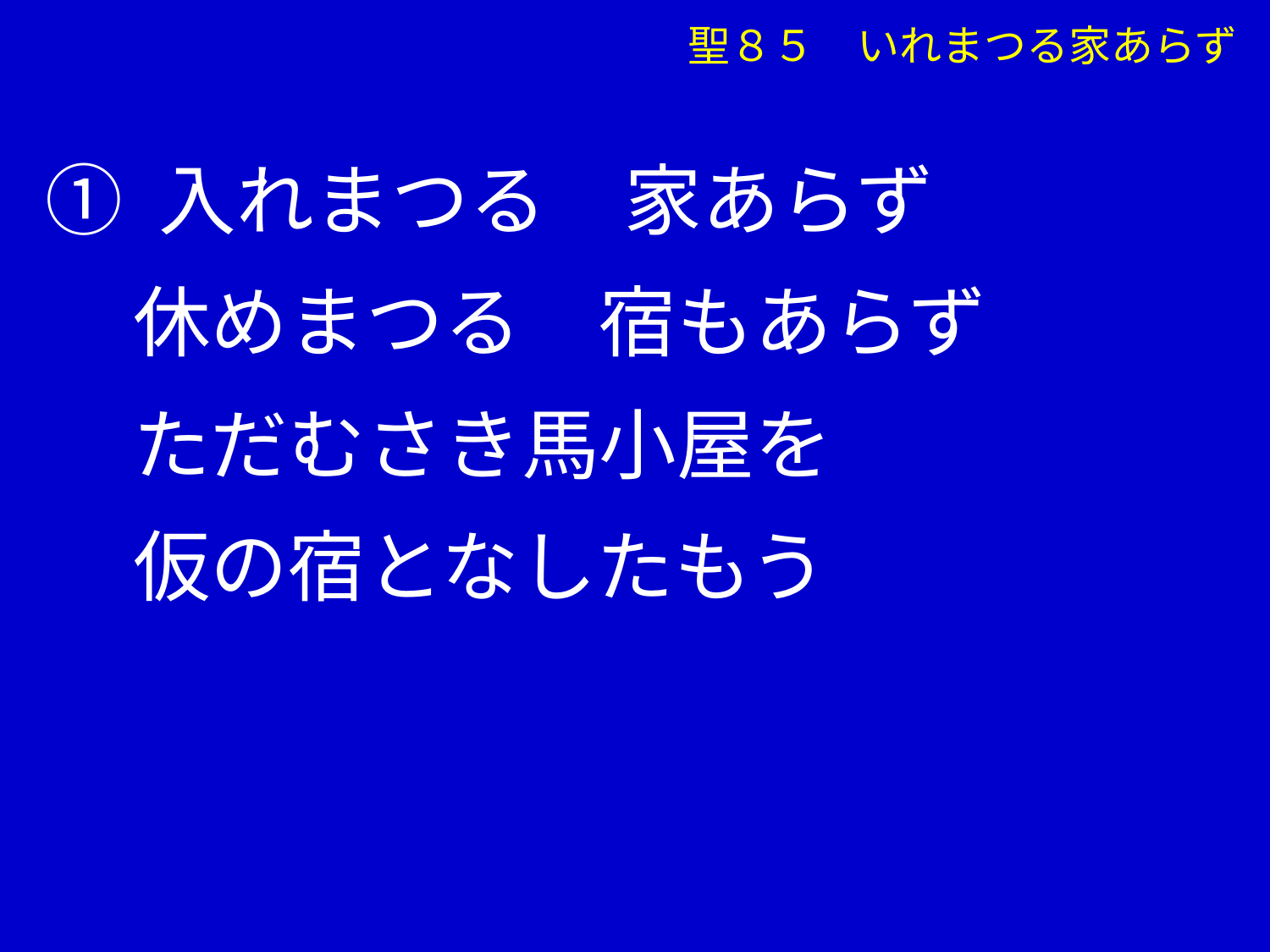

聖８５　いれまつる家あらず
  ① 入れまつる　家あらず
      休めまつる　宿もあらず
      ただむさき馬小屋を
      仮の宿となしたもう